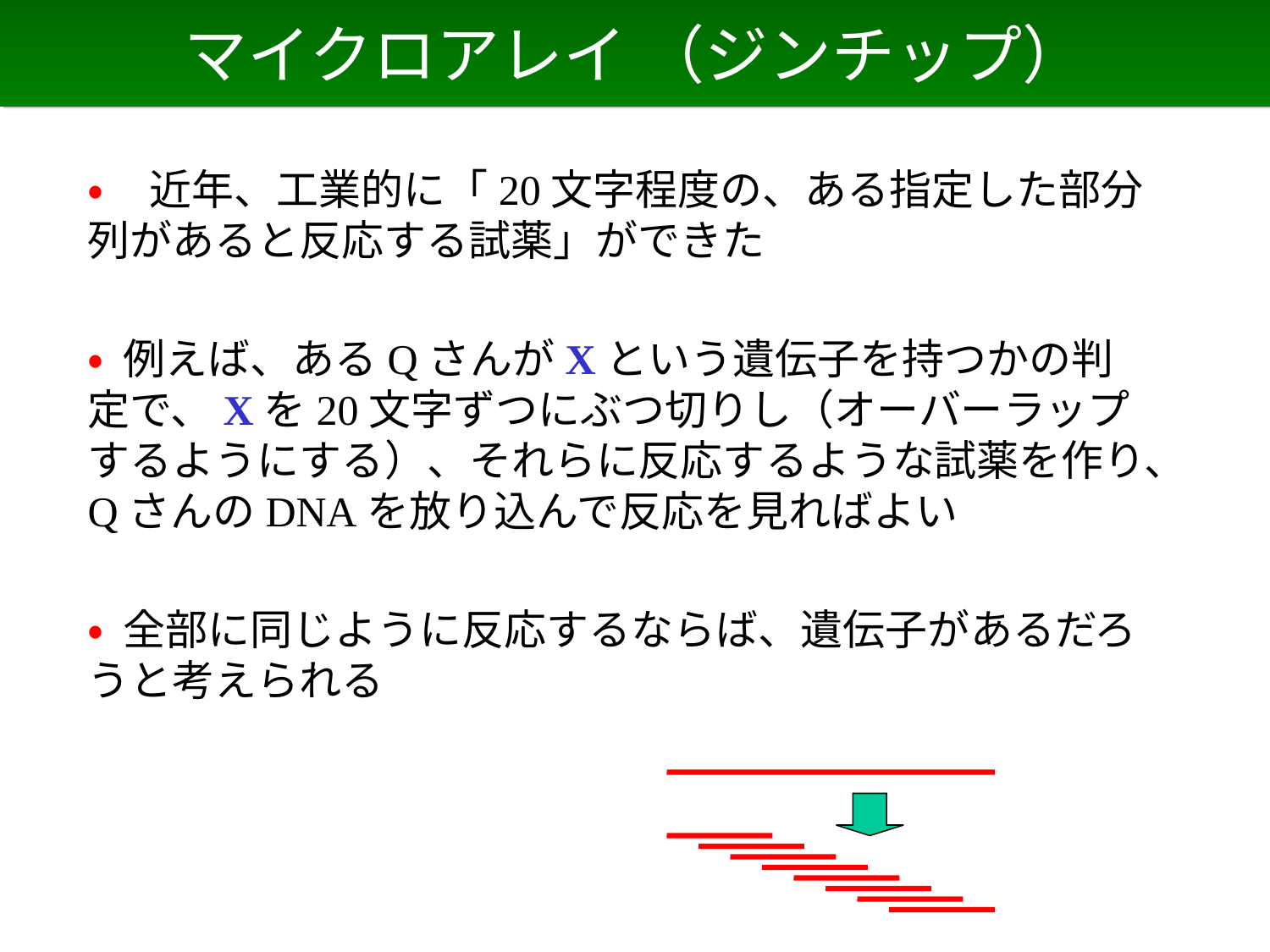

# マイクロアレイ （ジンチップ）
• 近年、工業的に「20文字程度の、ある指定した部分列があると反応する試薬」ができた

• 例えば、あるQさんがXという遺伝子を持つかの判定で、Xを20文字ずつにぶつ切りし（オーバーラップするようにする）、それらに反応するような試薬を作り、QさんのDNAを放り込んで反応を見ればよい

• 全部に同じように反応するならば、遺伝子があるだろうと考えられる